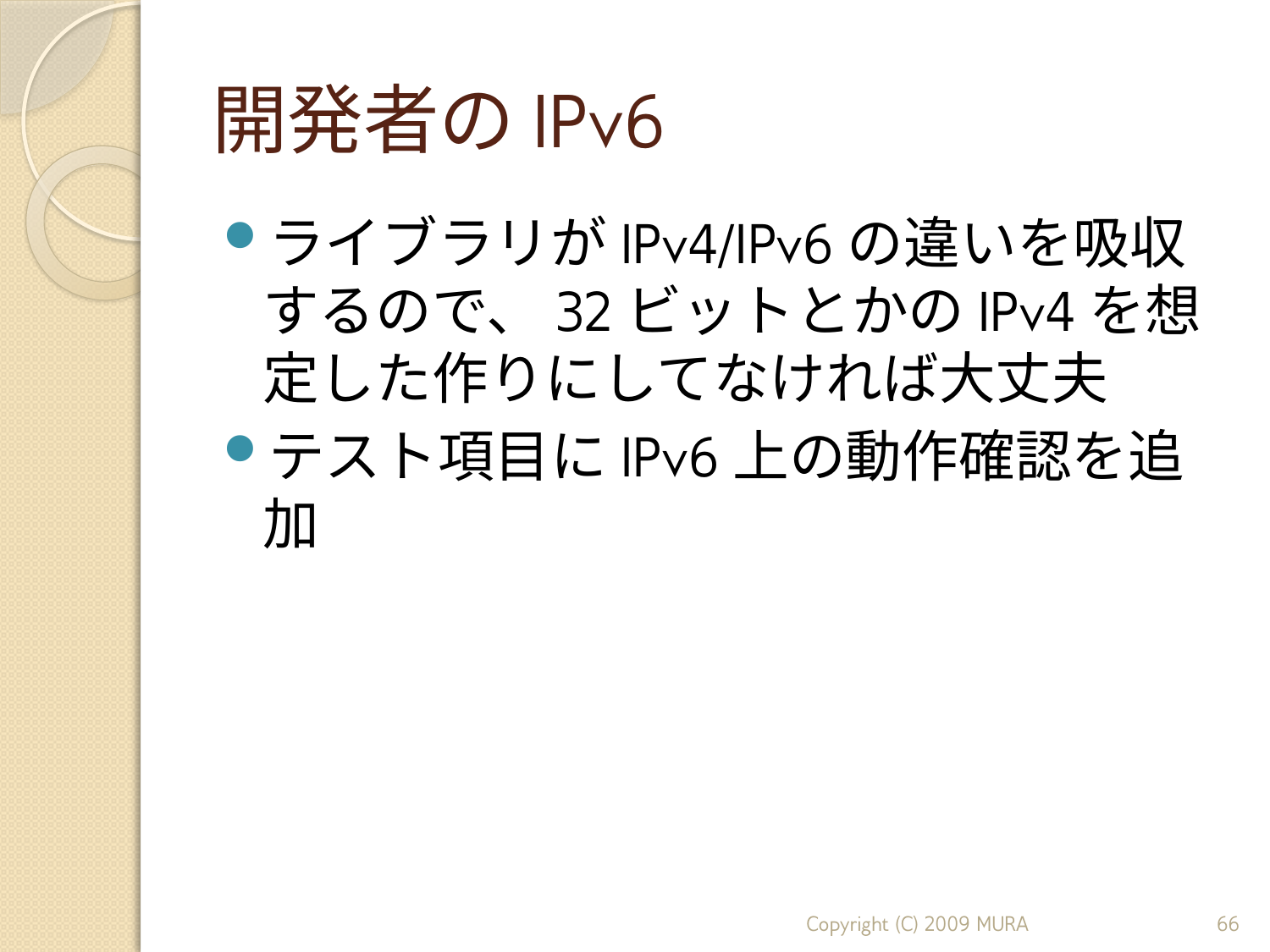

# 開発者のIPv6
ライブラリがIPv4/IPv6の違いを吸収するので、32ビットとかのIPv4を想定した作りにしてなければ大丈夫
テスト項目にIPv6上の動作確認を追加
Copyright (C) 2009 MURA
66